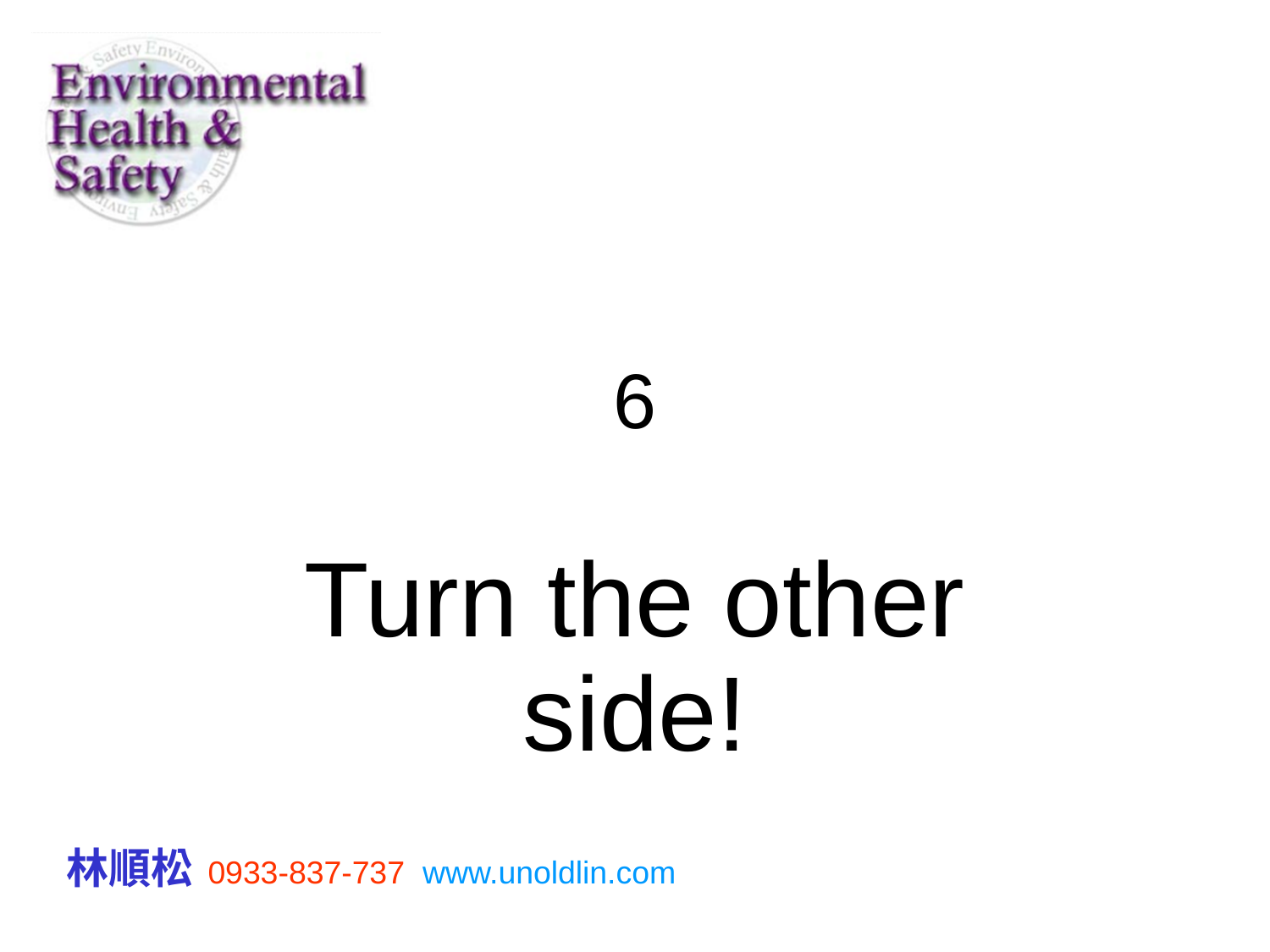

# 6
Turn the other side!
林順松 0933-837-737  www.unoldlin.com